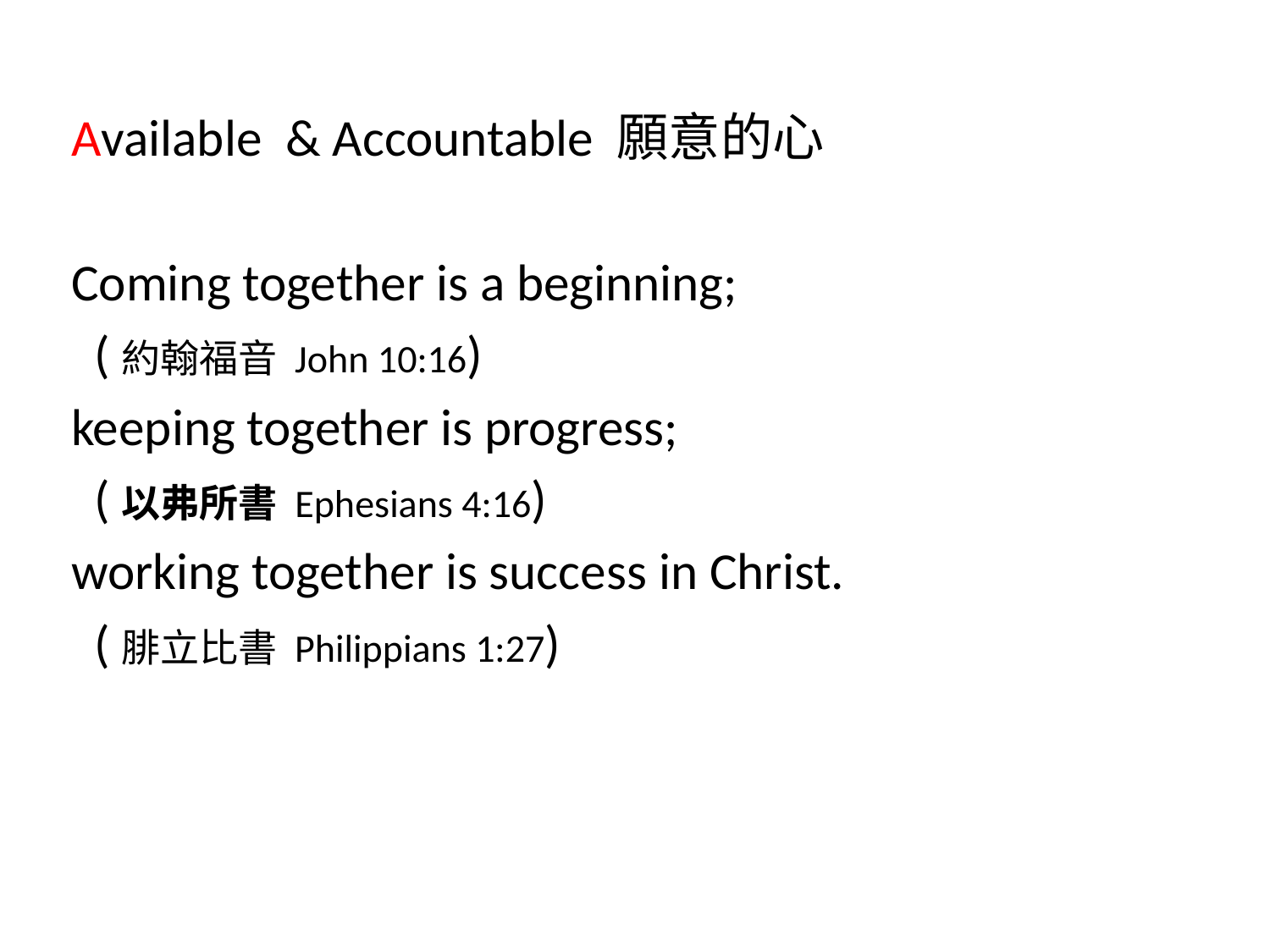

Available  & Accountable 願意的心

Coming together is a beginning;
  (約翰福音 John 10:16)
keeping together is progress;
  (以弗所書 Ephesians 4:16)
working together is success in Christ.
  (腓立比書 Philippians 1:27)